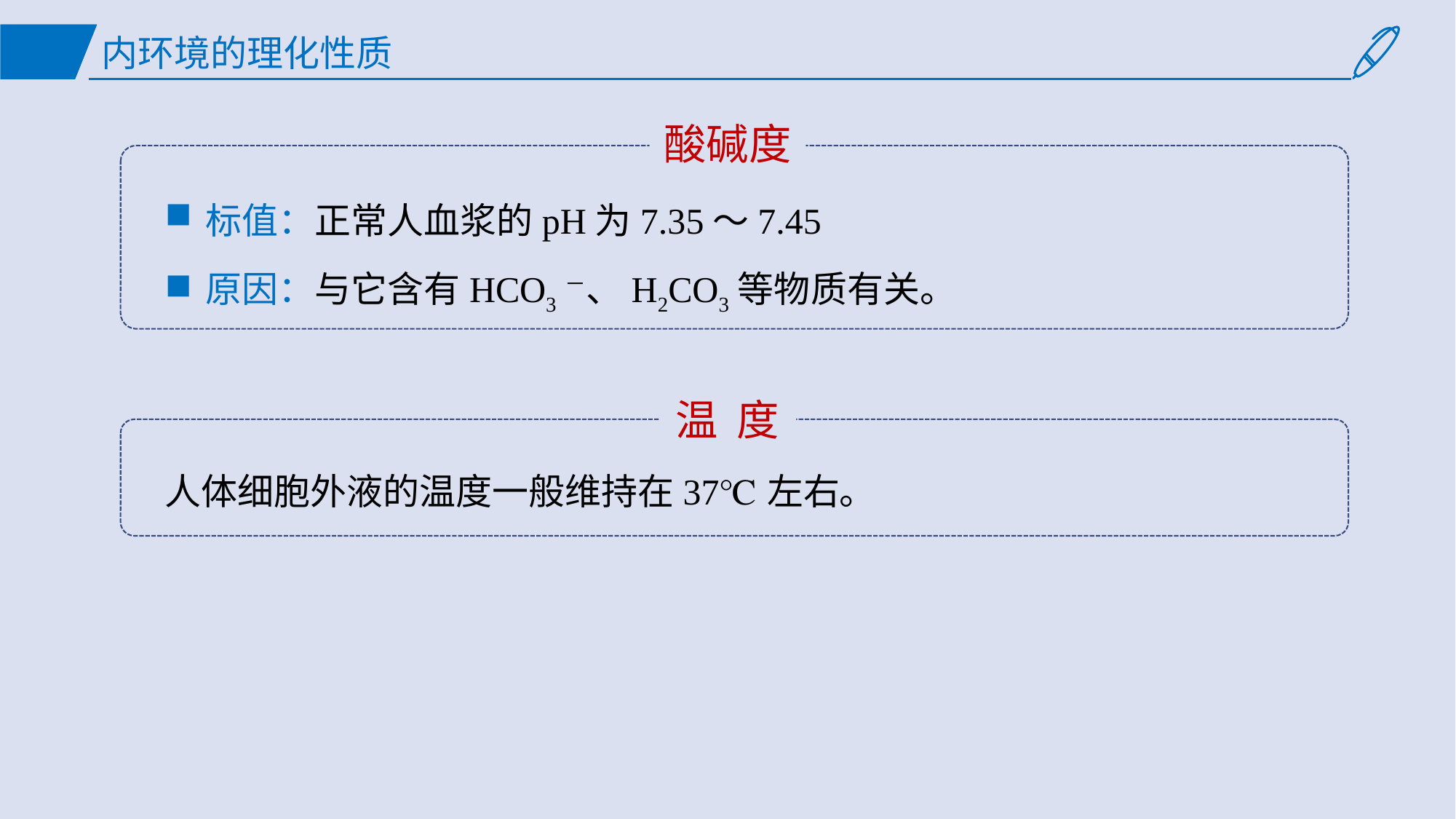

内环境的理化性质

酸碱度

标值：正常人血浆的pH为7.35～7.45
原因：与它含有HCO3－、H2CO3等物质有关。
温  度

人体细胞外液的温度一般维持在37℃左右。